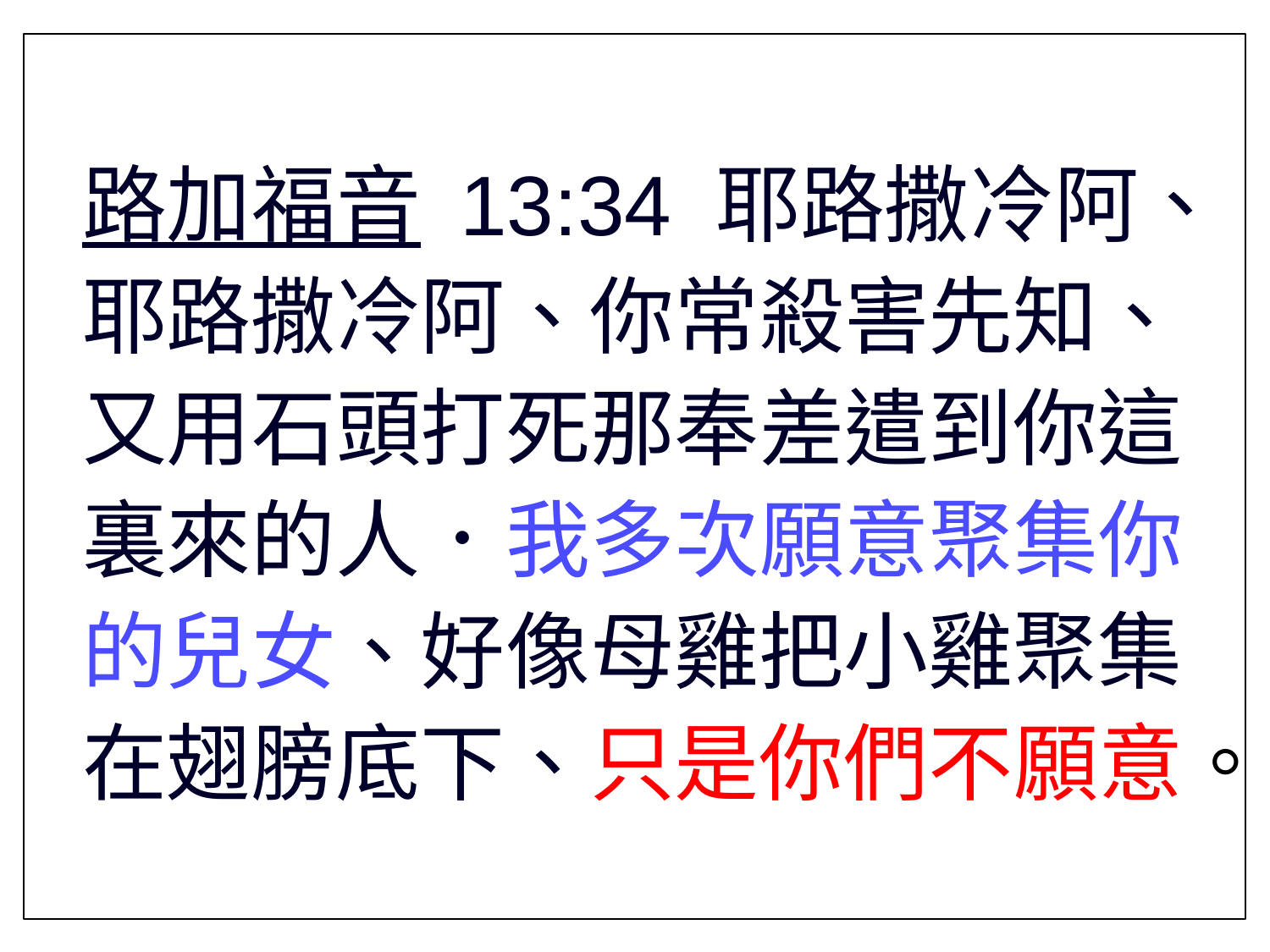

路加福音 13:34 耶路撒冷阿、耶路撒冷阿、你常殺害先知、又用石頭打死那奉差遣到你這裏來的人．我多次願意聚集你的兒女、好像母雞把小雞聚集在翅膀底下、只是你們不願意。